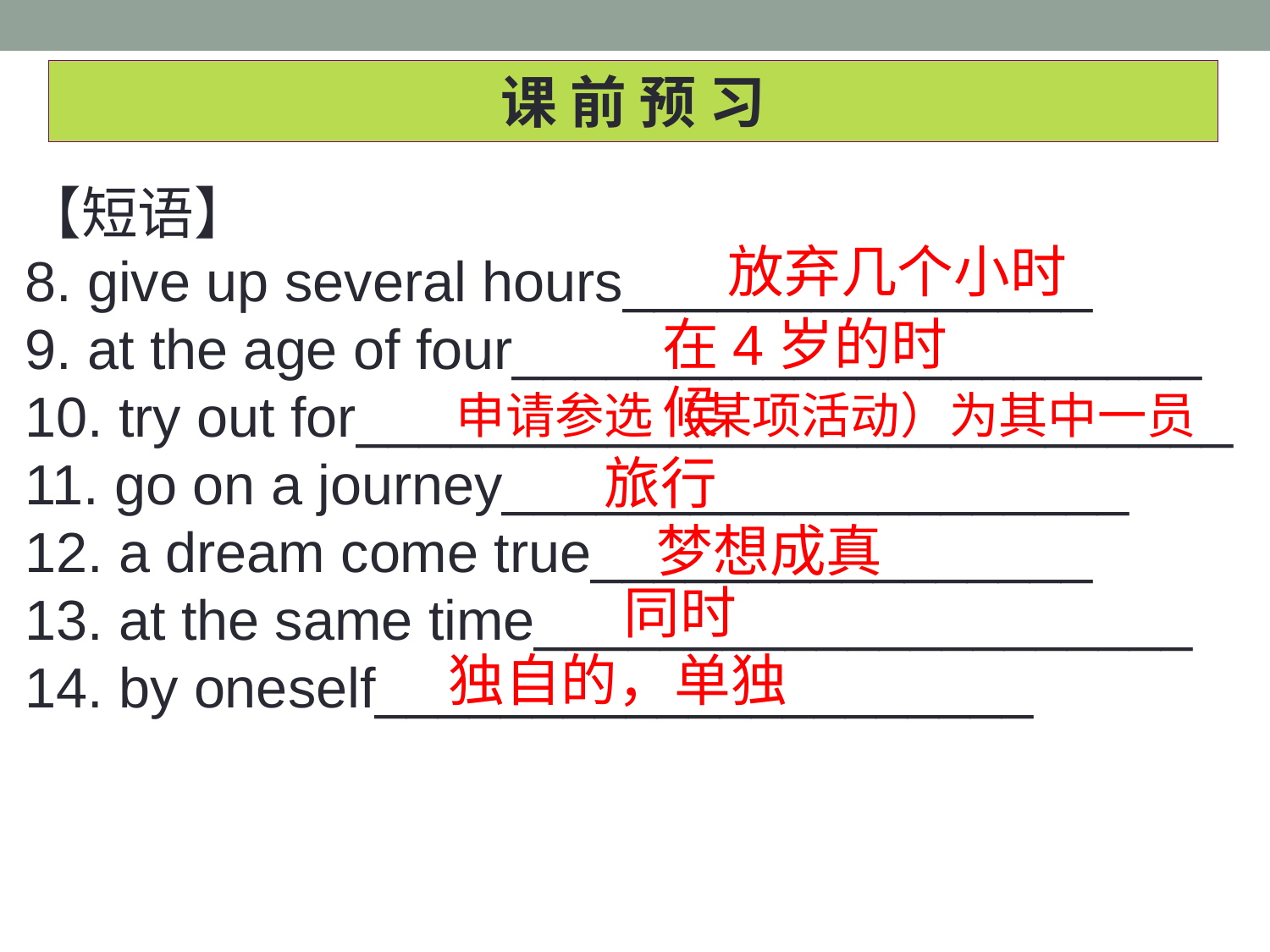

课 前 预 习
【短语】
8. give up several hours_______________
9. at the age of four______________________
10. try out for____________________________
11. go on a journey____________________
12. a dream come true________________
13. at the same time_____________________
14. by oneself_____________________
放弃几个小时
在4岁的时候
申请参选（某项活动）为其中一员
旅行
梦想成真
同时
独自的，单独